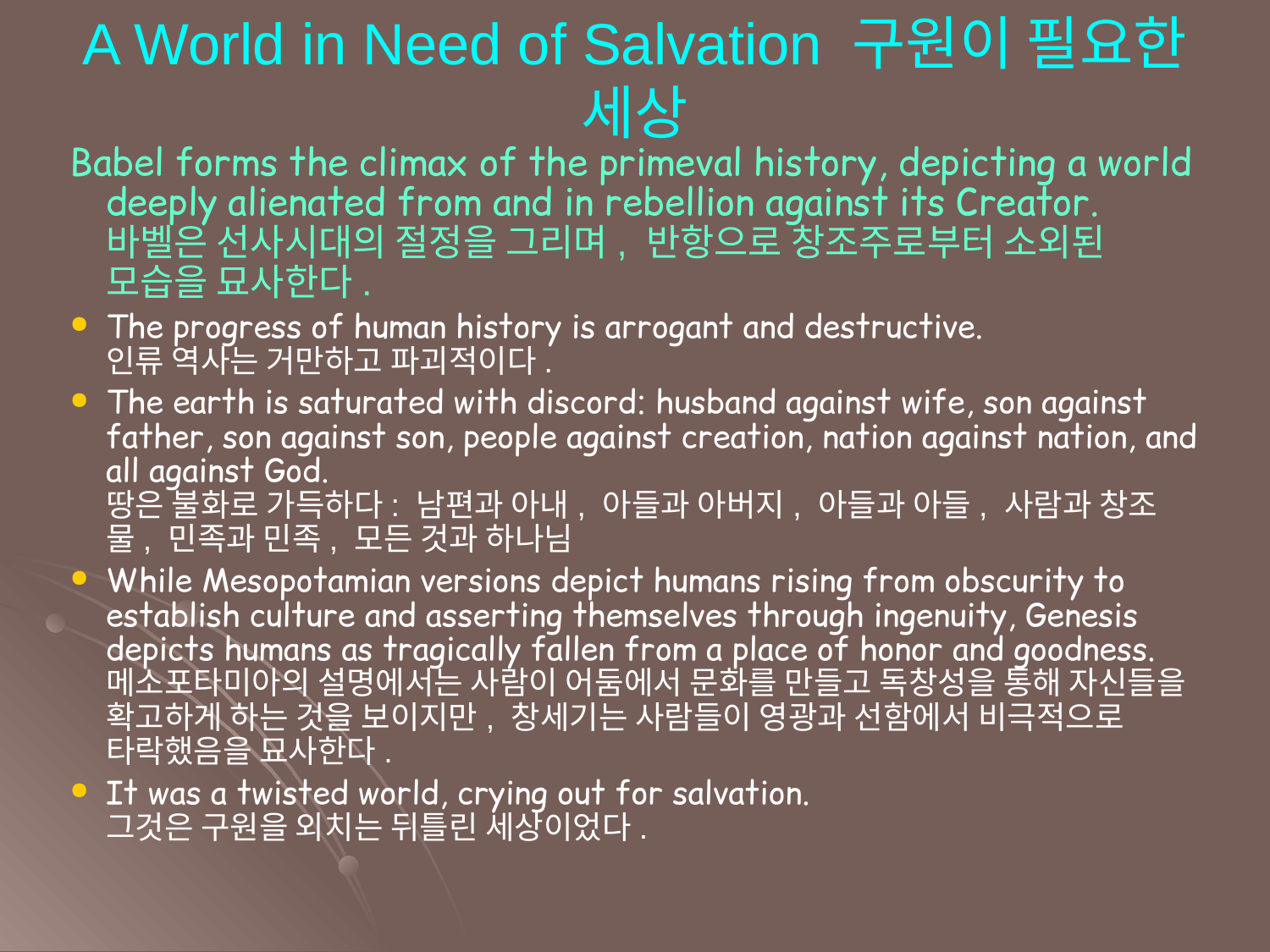

A World in Need of Salvation 구원이 필요한 세상
Babel forms the climax of the primeval history, depicting a world deeply alienated from and in rebellion against its Creator.
바벨은 선사시대의 절정을 그리며, 반항으로 창조주로부터 소외된 모습을 묘사한다.
The progress of human history is arrogant and destructive.
인류 역사는 거만하고 파괴적이다.
The earth is saturated with discord: husband against wife, son against father, son against son, people against creation, nation against nation, and all against God.
땅은 불화로 가득하다: 남편과 아내, 아들과 아버지, 아들과 아들, 사람과 창조물, 민족과 민족, 모든 것과 하나님
While Mesopotamian versions depict humans rising from obscurity to establish culture and asserting themselves through ingenuity, Genesis depicts humans as tragically fallen from a place of honor and goodness.
메소포타미아의 설명에서는 사람이 어둠에서 문화를 만들고 독창성을 통해 자신들을 확고하게 하는 것을 보이지만, 창세기는 사람들이 영광과 선함에서 비극적으로 타락했음을 묘사한다.
It was a twisted world, crying out for salvation.
그것은 구원을 외치는 뒤틀린 세상이었다.